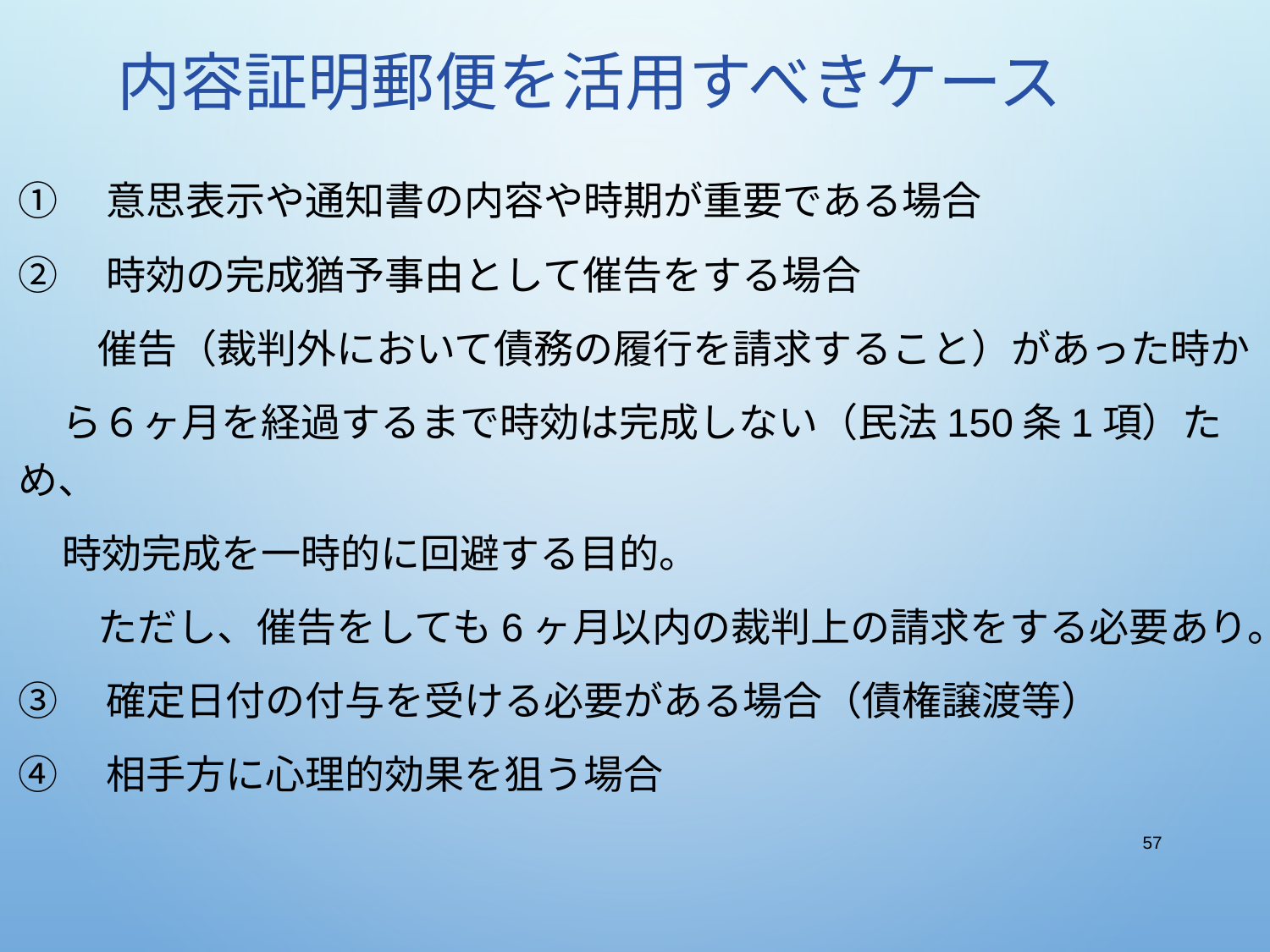

# 内容証明郵便を活用すべきケース
①　意思表示や通知書の内容や時期が重要である場合
②　時効の完成猶予事由として催告をする場合
　　催告（裁判外において債務の履行を請求すること）があった時か
    ら６ヶ月を経過するまで時効は完成しない（民法150条1項）ため、
    時効完成を一時的に回避する目的。
　　ただし、催告をしても6ヶ月以内の裁判上の請求をする必要あり。
③　確定日付の付与を受ける必要がある場合（債権譲渡等）
④　相手方に心理的効果を狙う場合
57